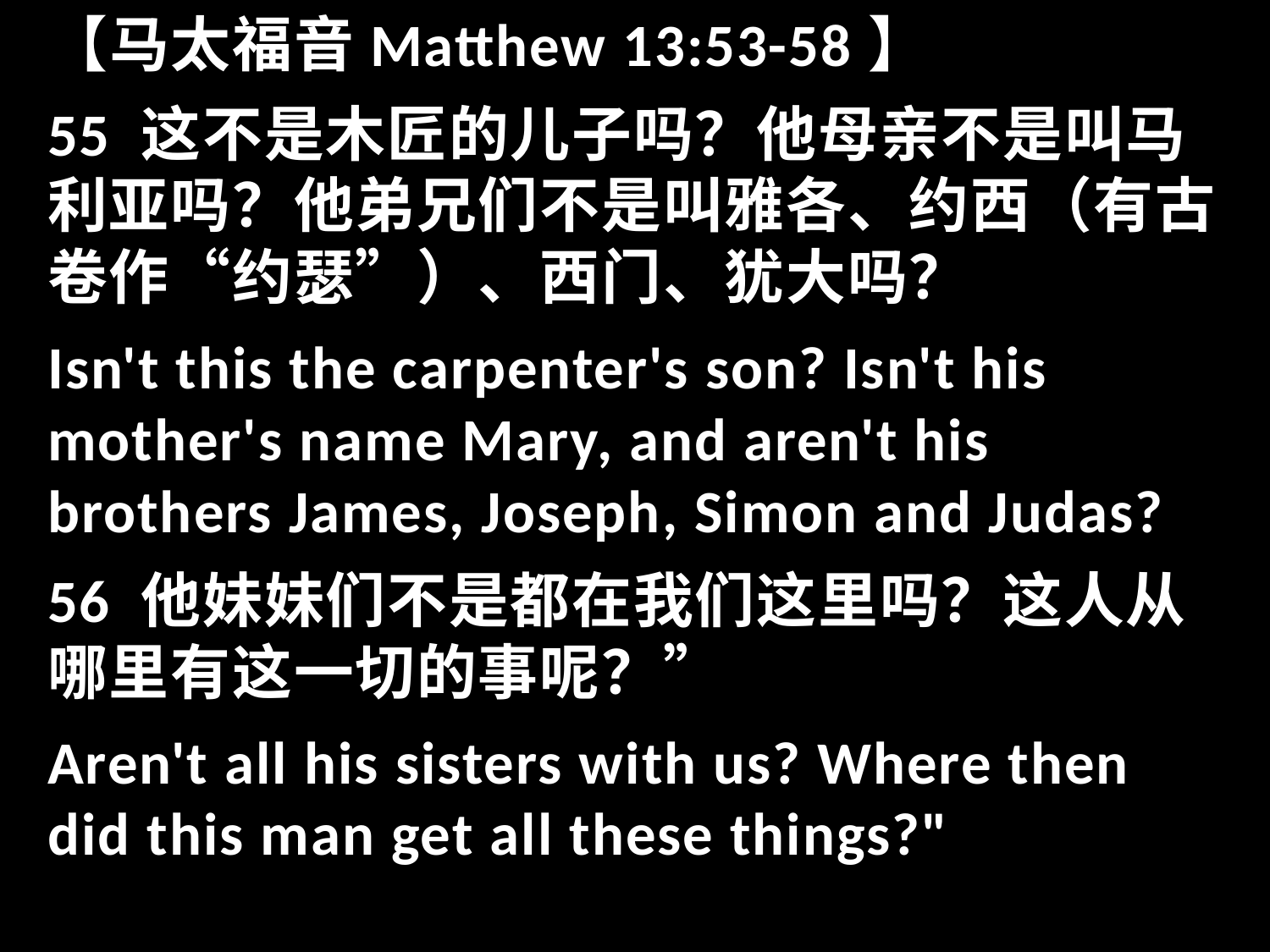

【马太福音Matthew 13:53-58】
55 这不是木匠的儿子吗？他母亲不是叫马利亚吗？他弟兄们不是叫雅各、约西（有古卷作“约瑟”）、西门、犹大吗？
Isn't this the carpenter's son? Isn't his mother's name Mary, and aren't his brothers James, Joseph, Simon and Judas?
56 他妹妹们不是都在我们这里吗？这人从哪里有这一切的事呢？”
Aren't all his sisters with us? Where then did this man get all these things?"